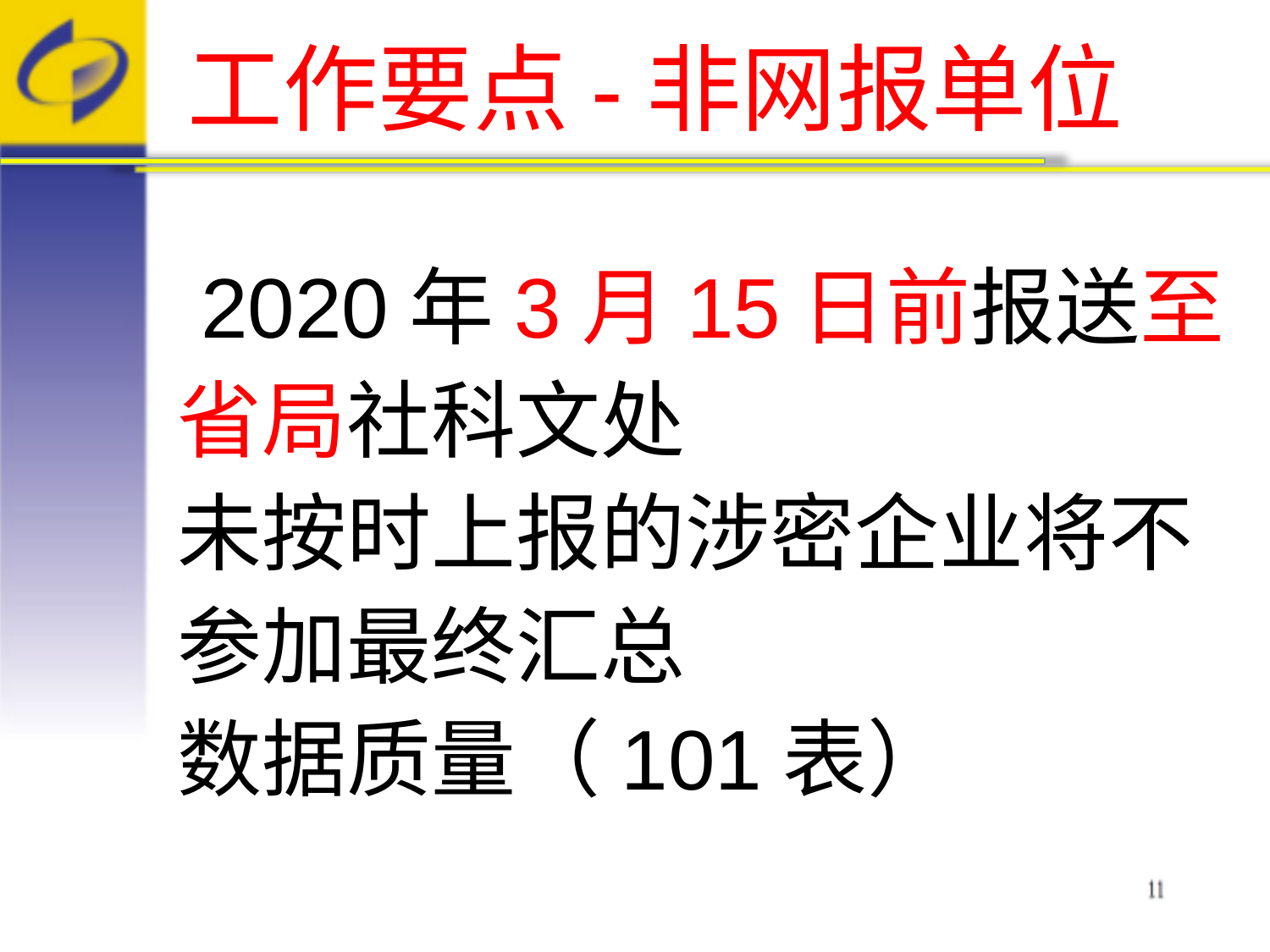

# 工作要点-非网报单位

 2020年3月15日前报送至省局社科文处
未按时上报的涉密企业将不参加最终汇总
数据质量（101表）